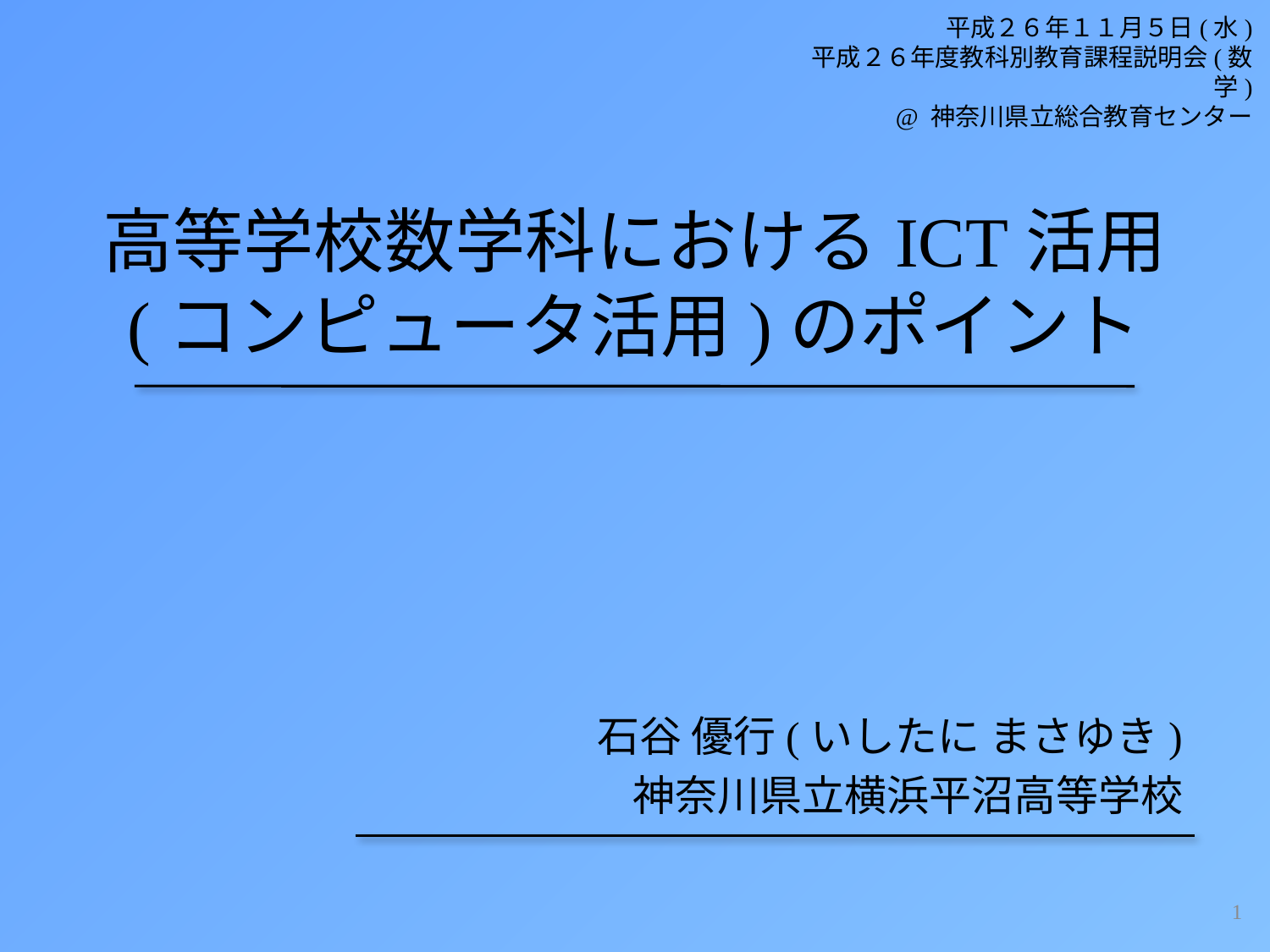

平成２６年１１月５日(水)
平成２６年度教科別教育課程説明会(数学)
@ 神奈川県立総合教育センター
高等学校数学科におけるICT活用
(コンピュータ活用)のポイント
石谷 優行(いしたに まさゆき)
神奈川県立横浜平沼高等学校
1